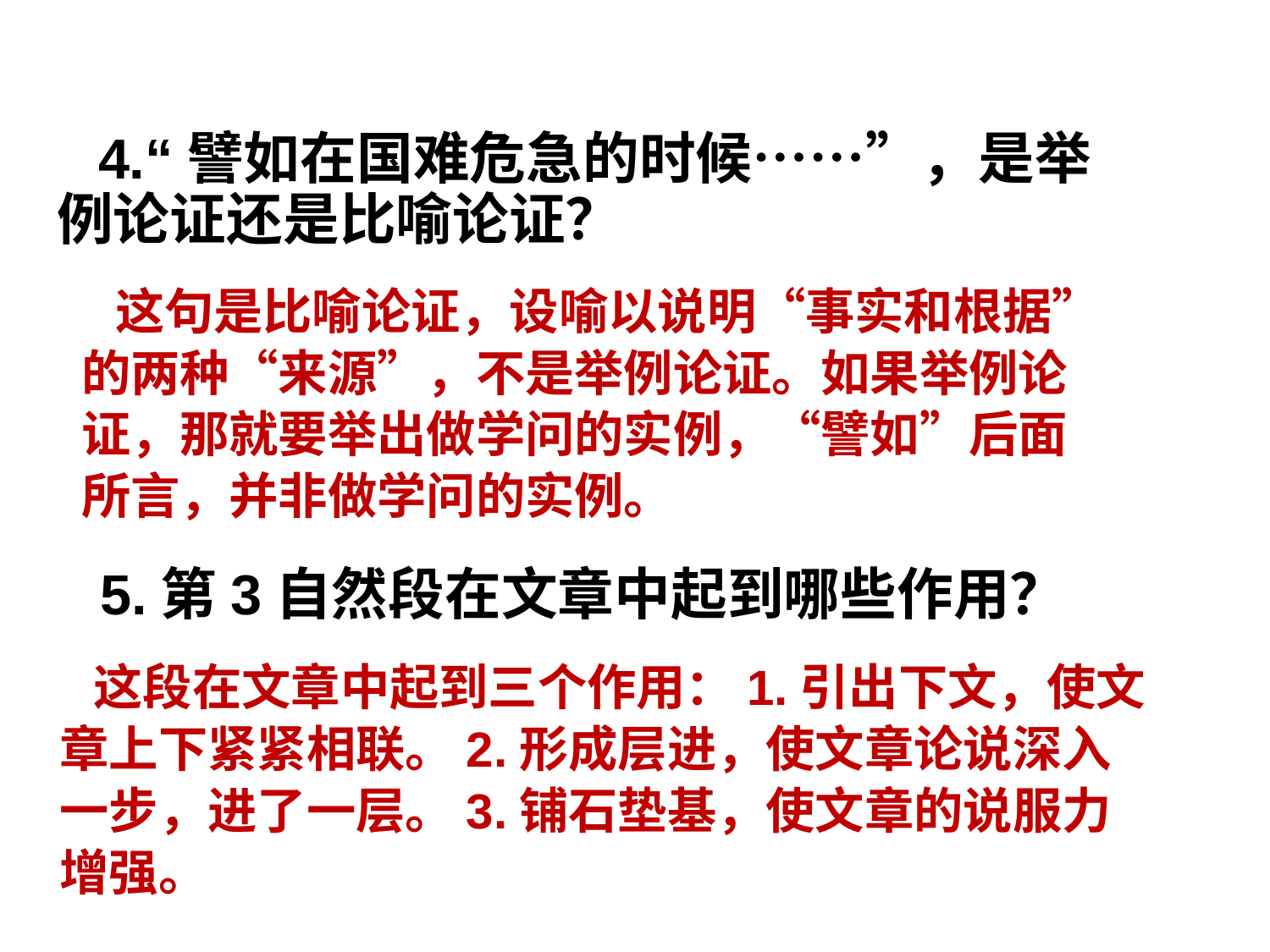

4.“譬如在国难危急的时候……”，是举例论证还是比喻论证？
  这句是比喻论证，设喻以说明“事实和根据”的两种“来源”，不是举例论证。如果举例论证，那就要举出做学问的实例，“譬如”后面所言，并非做学问的实例。

   5.第3自然段在文章中起到哪些作用？
  这段在文章中起到三个作用：1.引出下文，使文章上下紧紧相联。2.形成层进，使文章论说深入一步，进了一层。3.铺石垫基，使文章的说服力增强。